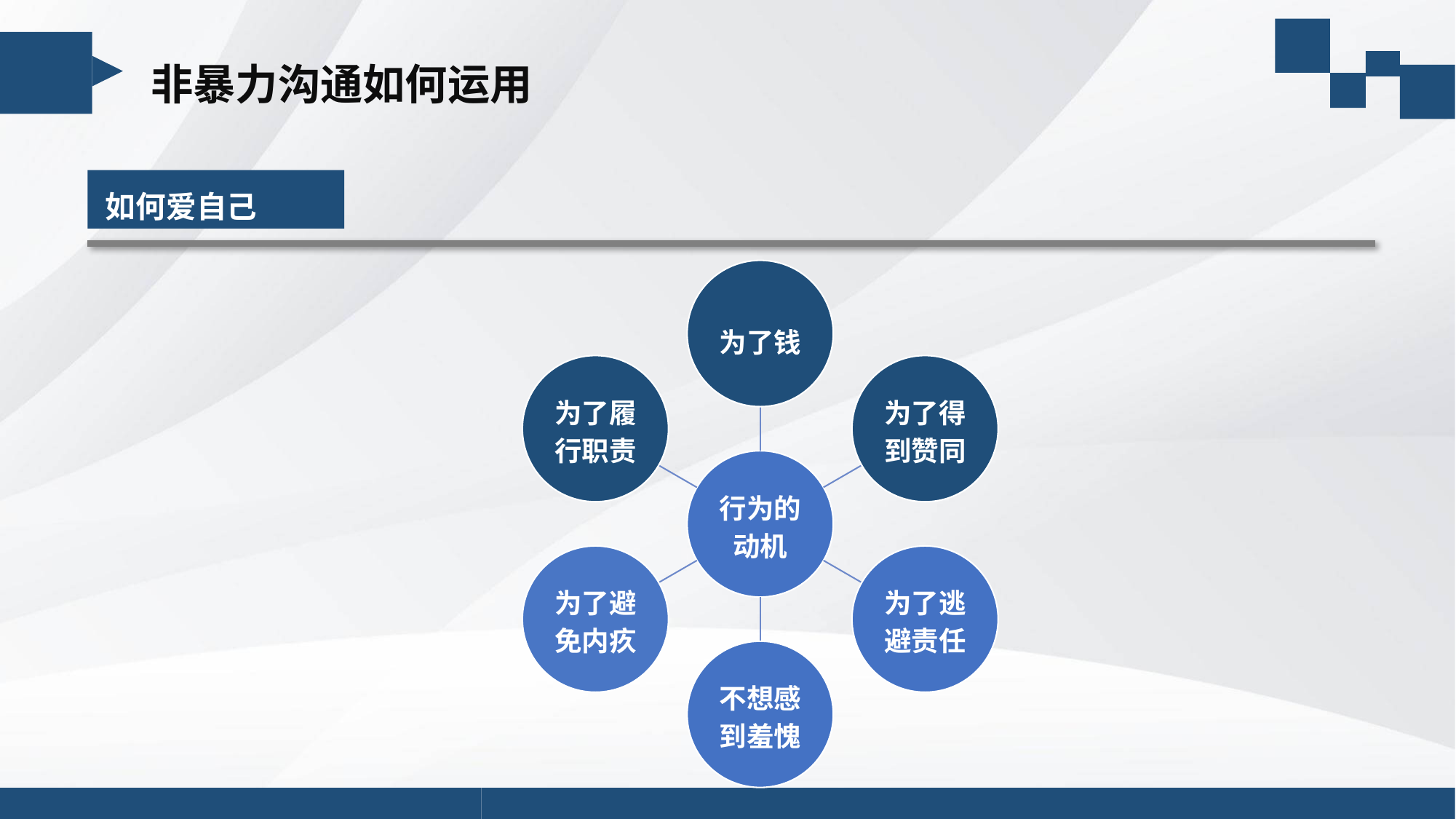

非暴力沟通如何运用
如何爱自己

行为的动机

为了钱

为了得到赞同

为了逃避责任

不想感到羞愧

为了避免内疚

为了履行职责